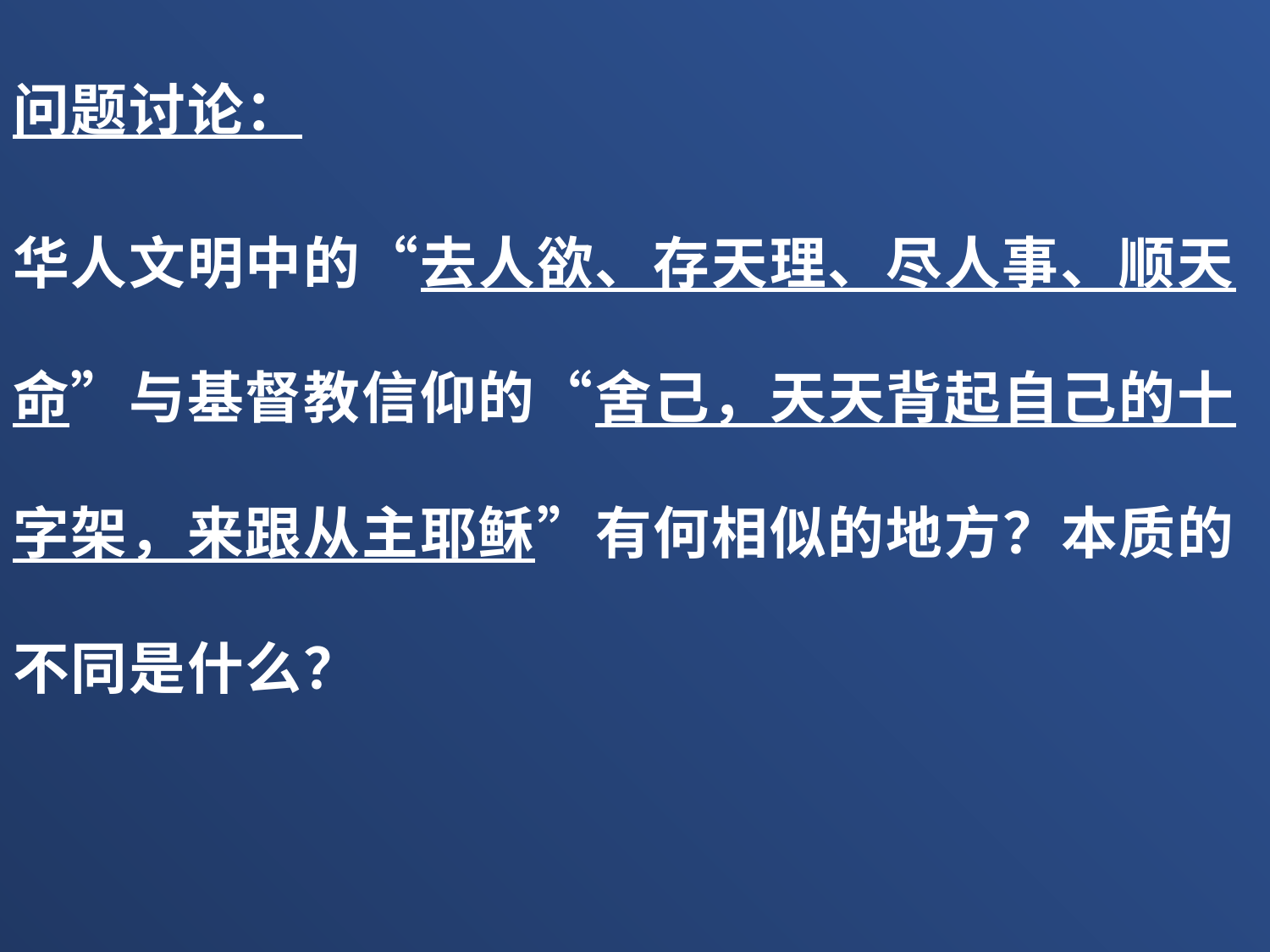

问题讨论：
华人文明中的“去人欲、存天理、尽人事、顺天命”与基督教信仰的“舍己，天天背起自己的十字架，来跟从主耶稣”有何相似的地方？本质的不同是什么？